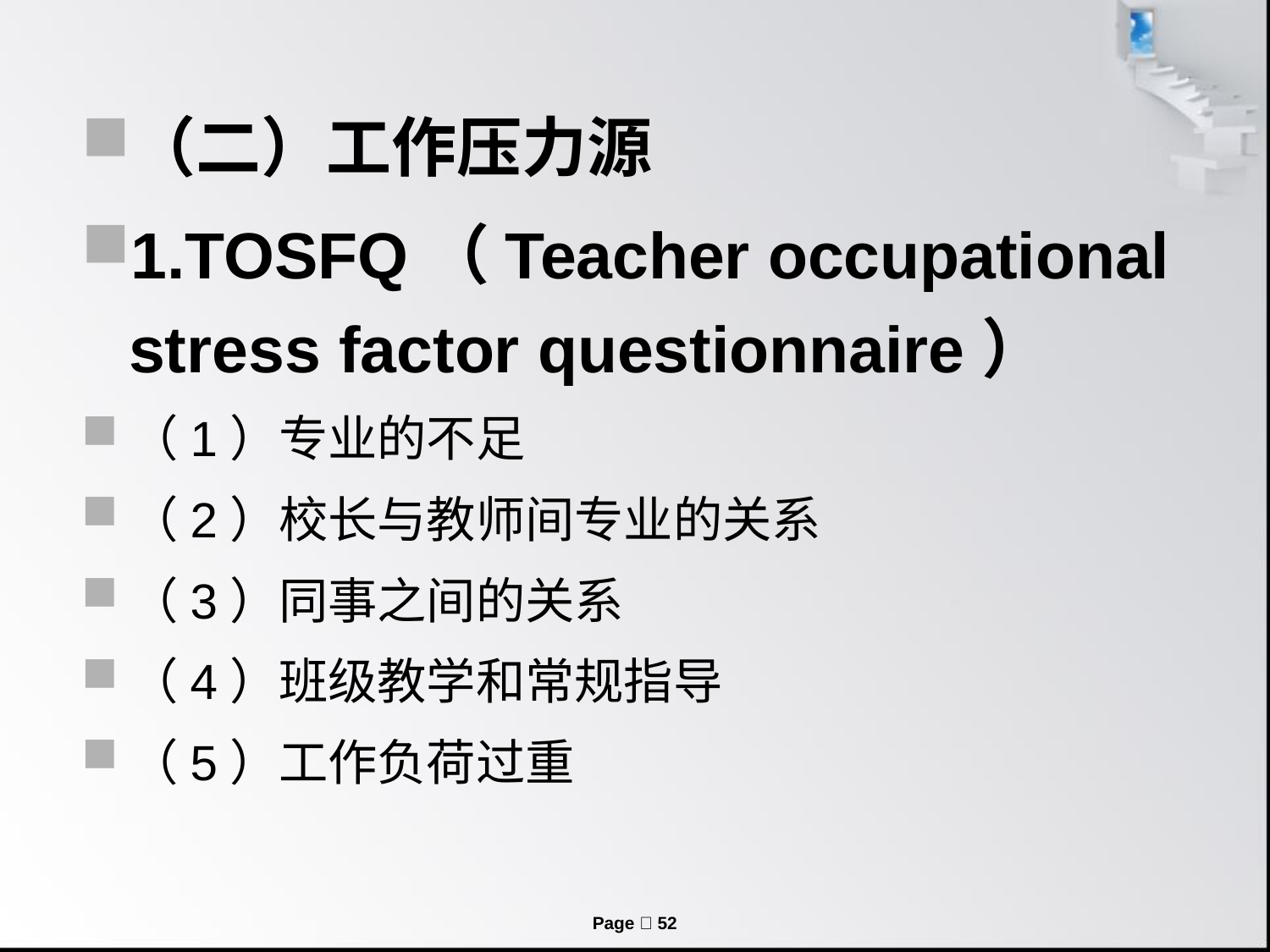

（二）工作压力源
1.TOSFQ（Teacher occupational stress factor questionnaire）
（1）专业的不足
（2）校长与教师间专业的关系
（3）同事之间的关系
（4）班级教学和常规指导
（5）工作负荷过重